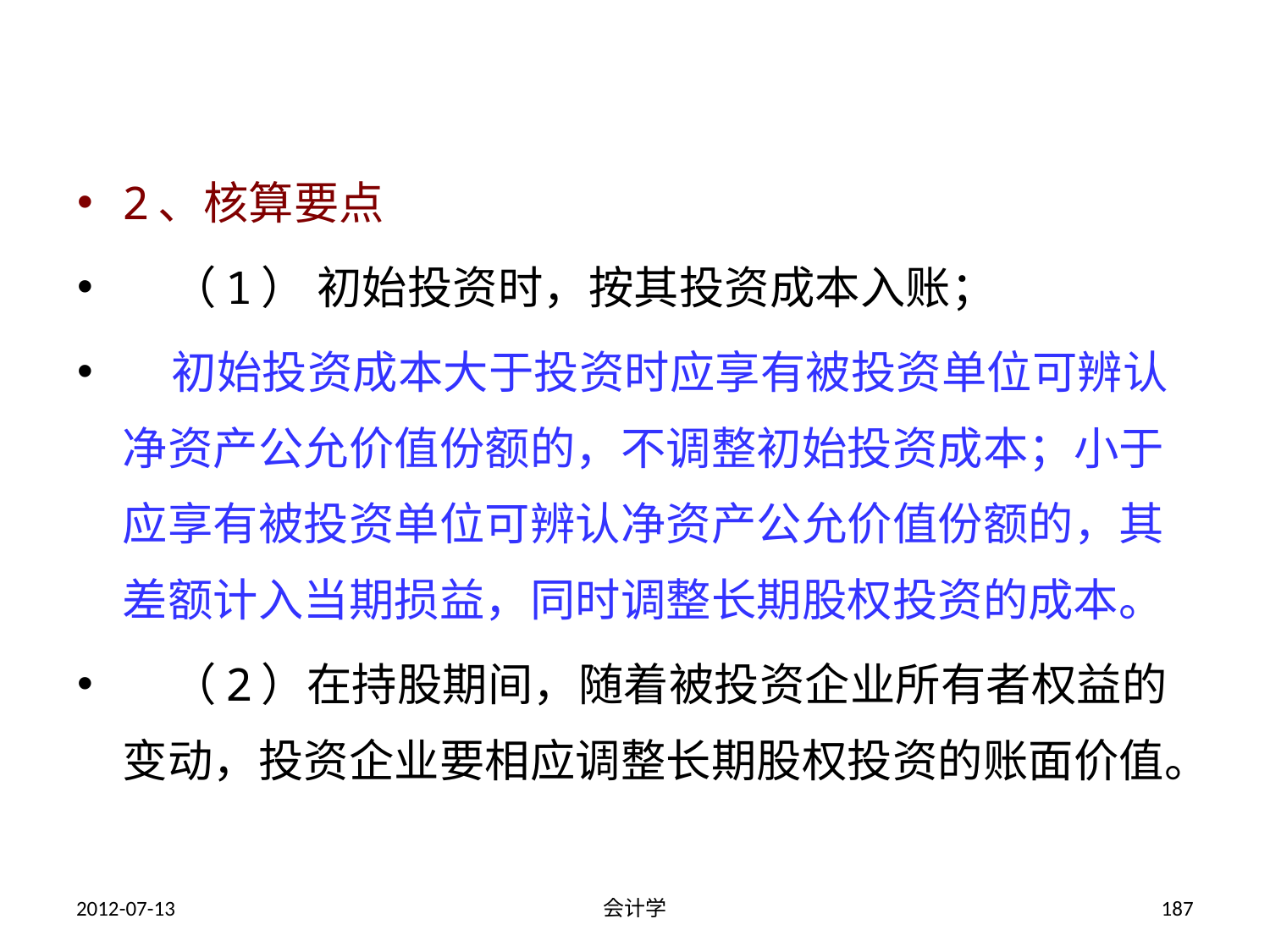

2、核算要点
    （1） 初始投资时，按其投资成本入账；
    初始投资成本大于投资时应享有被投资单位可辨认净资产公允价值份额的，不调整初始投资成本；小于应享有被投资单位可辨认净资产公允价值份额的，其差额计入当期损益，同时调整长期股权投资的成本。
    （2）在持股期间，随着被投资企业所有者权益的变动，投资企业要相应调整长期股权投资的账面价值。

2012-07-13
会计学
187